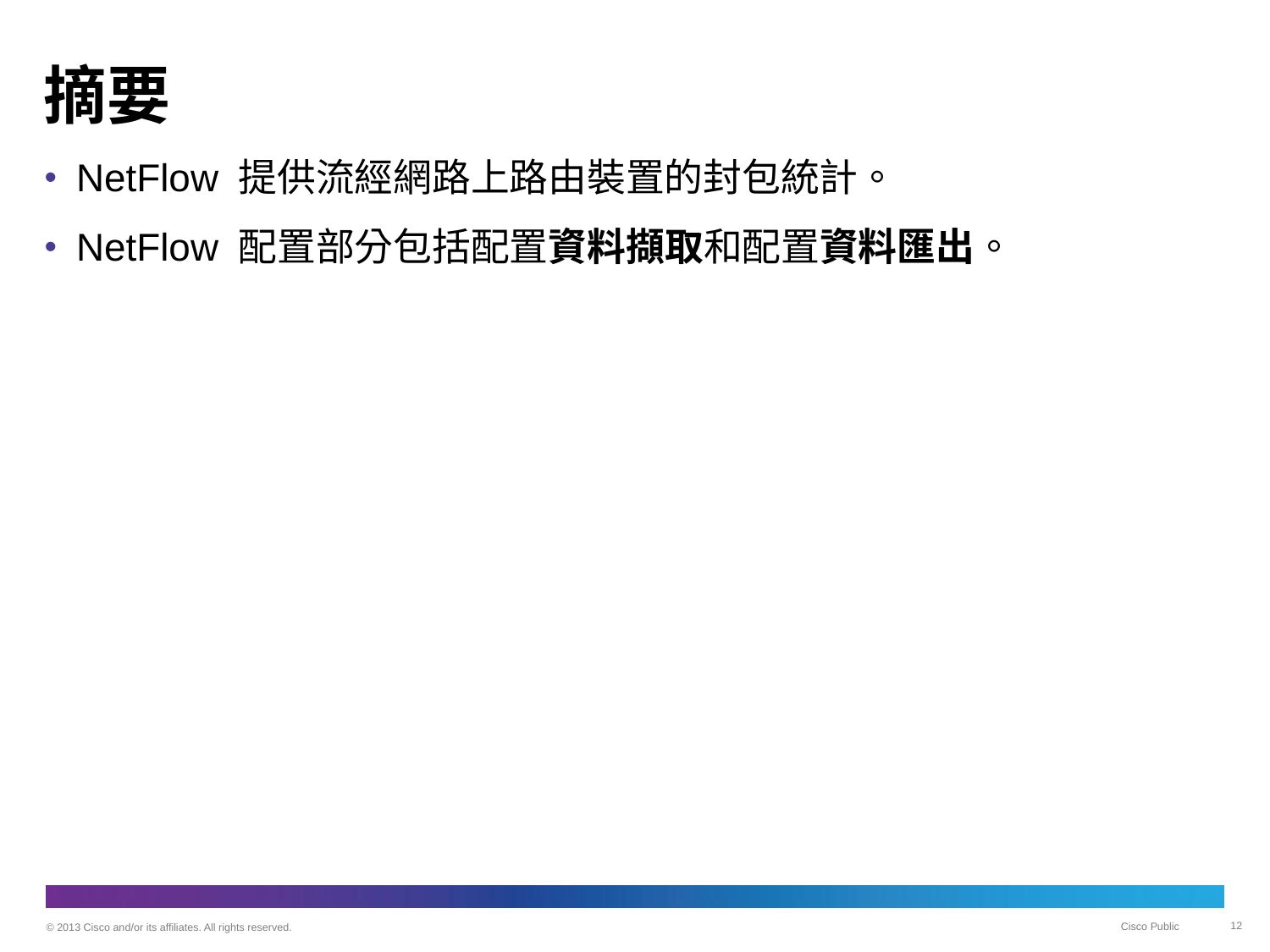

# 摘要
NetFlow 提供流經網路上路由裝置的封包統計。
NetFlow 配置部分包括配置資料擷取和配置資料匯出。